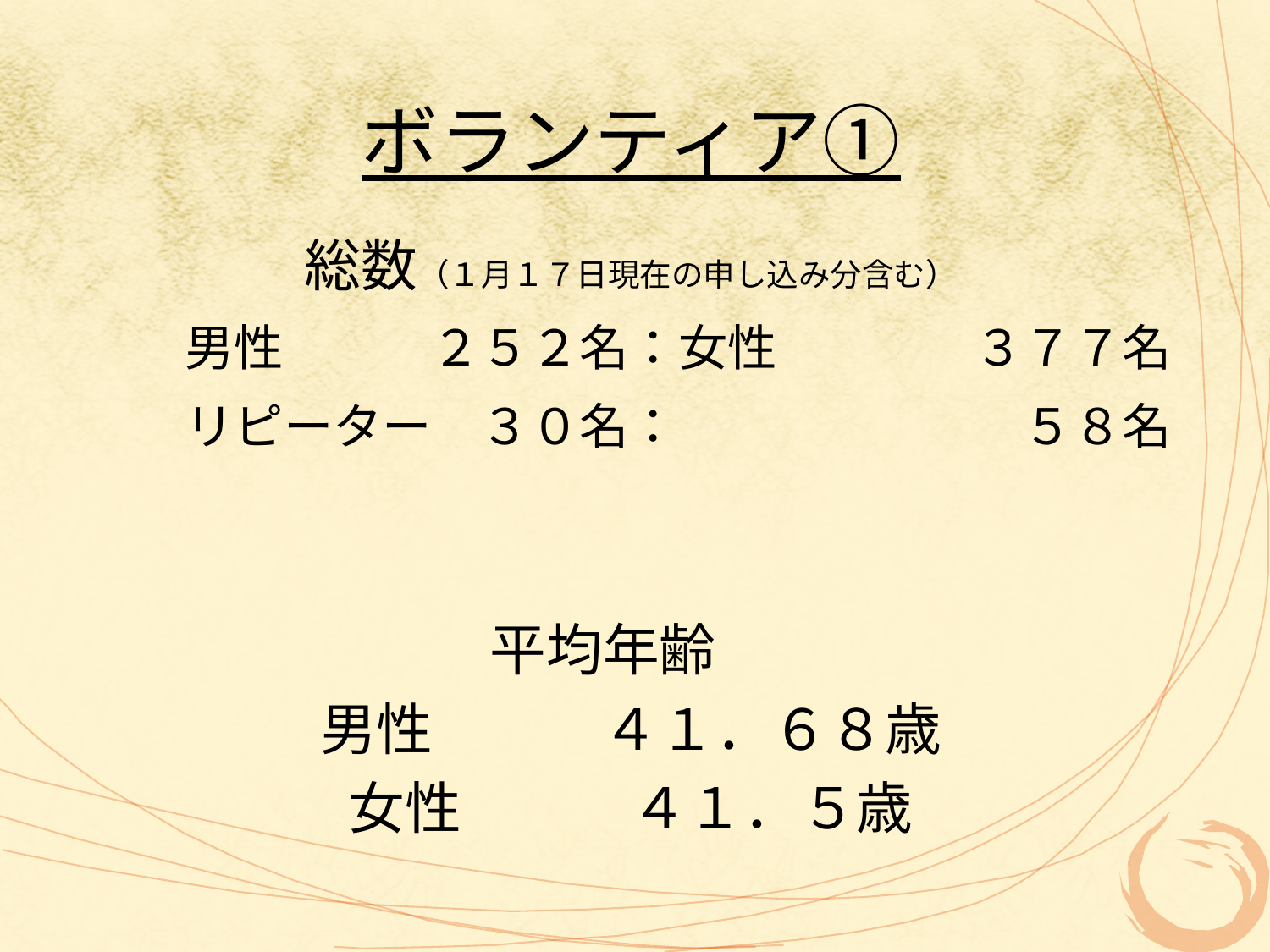

# ボランティア①
総数（１月１７日現在の申し込み分含む）
　　男性　　　２５２名：女性　　　　３７７名
　　リピーター　３０名：　　　　　　　５８名

平均年齢
男性　　　４１．６８歳
女性　　　４１．５歳